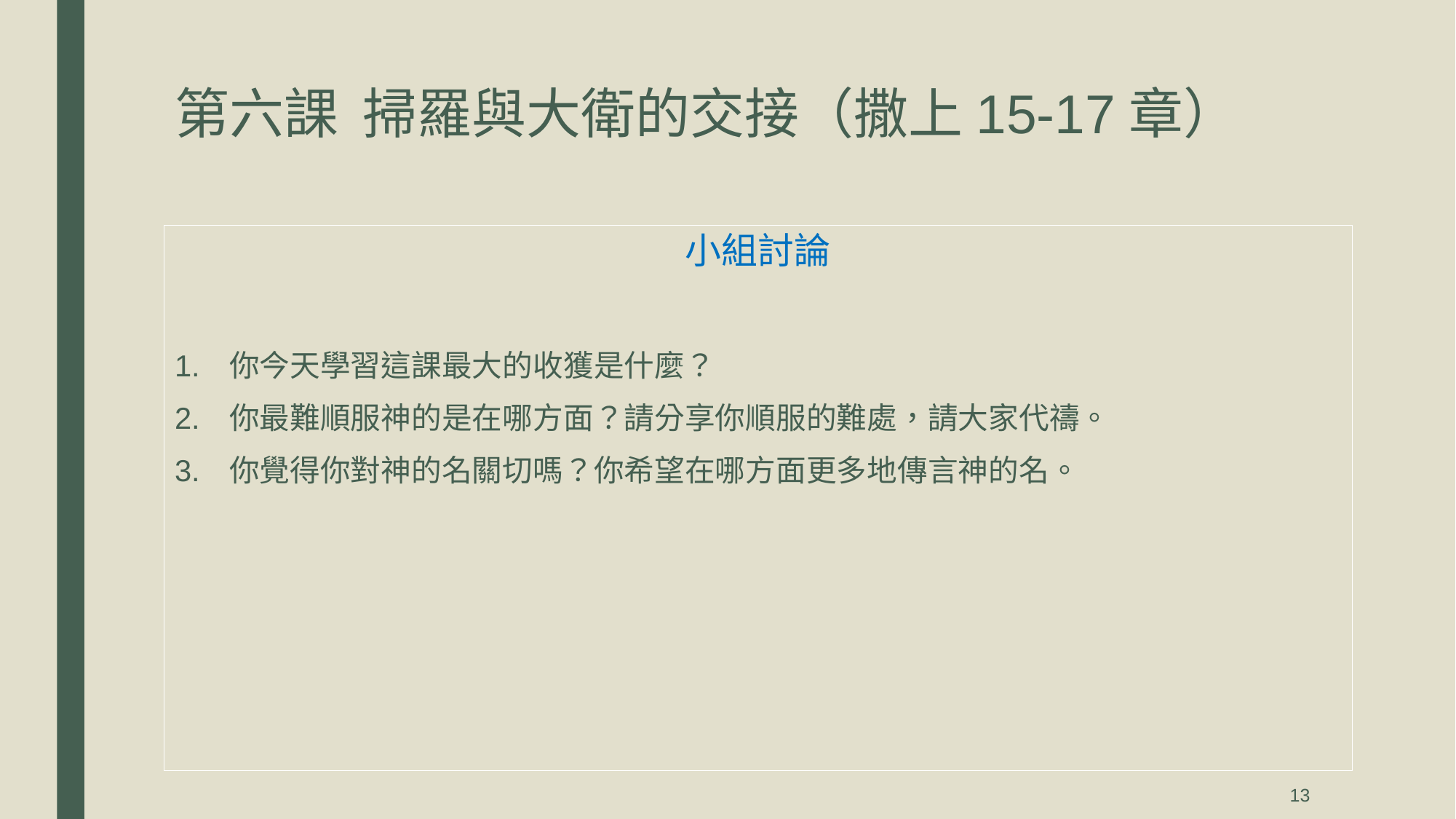

# 第六課  掃羅與大衛的交接（撒上15-17章）
小組討論

你今天學習這課最大的收獲是什麼？
你最難順服神的是在哪方面？請分享你順服的難處，請大家代禱。
你覺得你對神的名關切嗎？你希望在哪方面更多地傳言神的名。
13